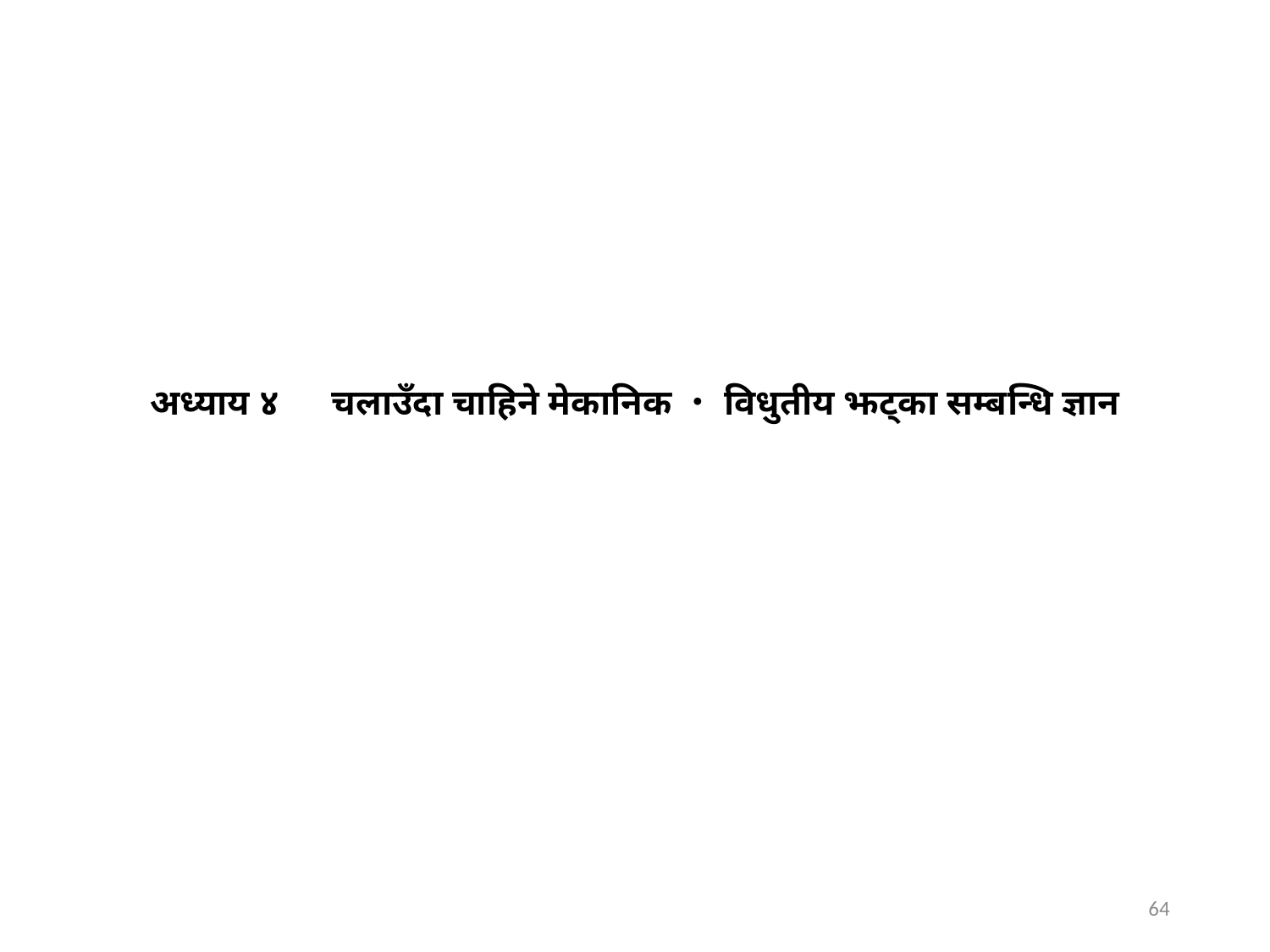

# अध्याय ४　चलाउँदा चाहिने मेकानिक・विधुतीय झट्का सम्बन्धि ज्ञान
64